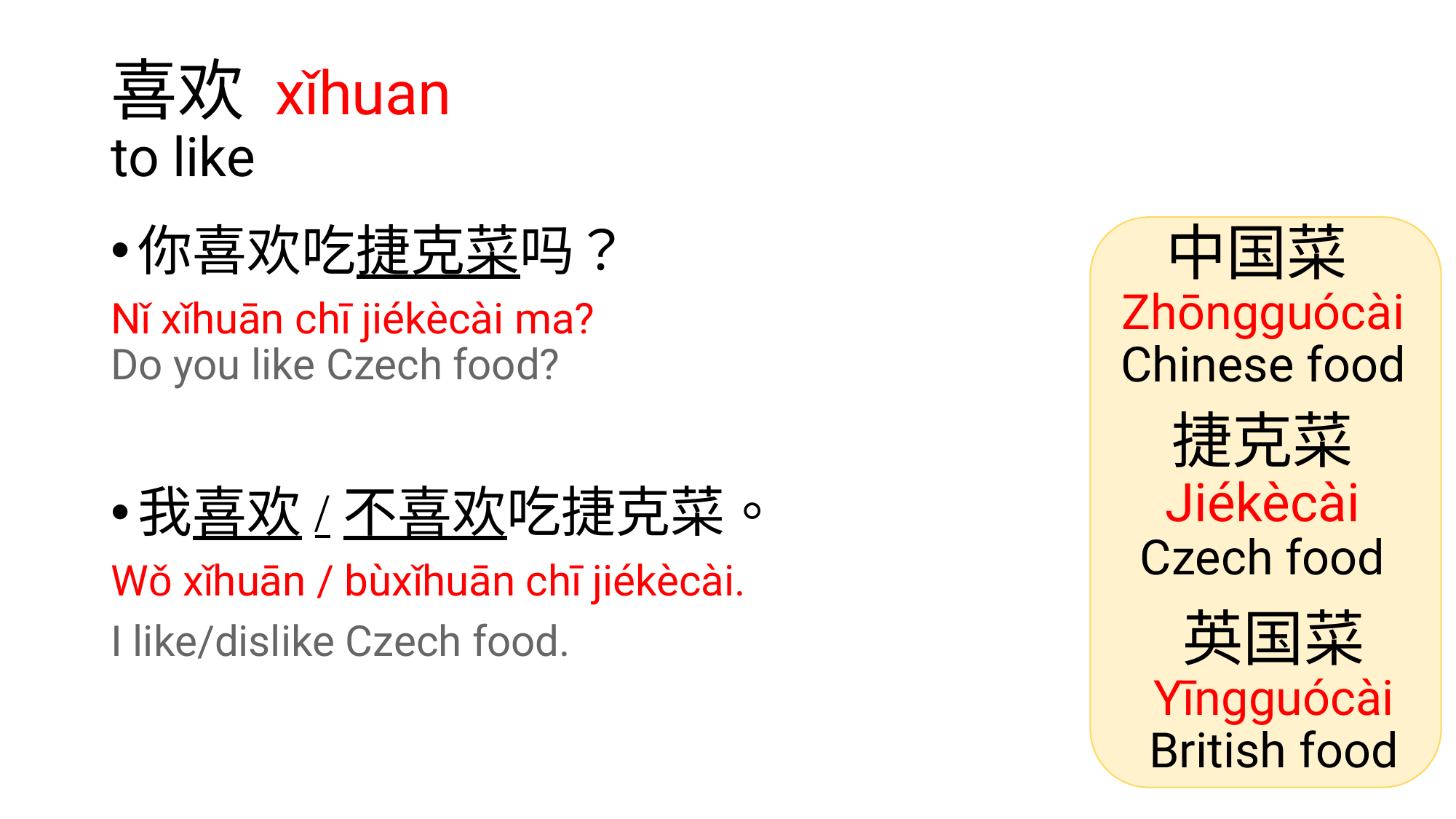

# 喜欢 xǐhuan to like
中国菜
Zhōngguócài
Chinese food

你喜欢吃捷克菜吗？
Nǐ xǐhuān chī jiékècài ma?
Do you like Czech food?

我喜欢/不喜欢吃捷克菜。
Wǒ xǐhuān / bùxǐhuān chī jiékècài.
I like/dislike Czech food.
捷克菜
Jiékècài
Czech food
英国菜
Yīngguócài
British food